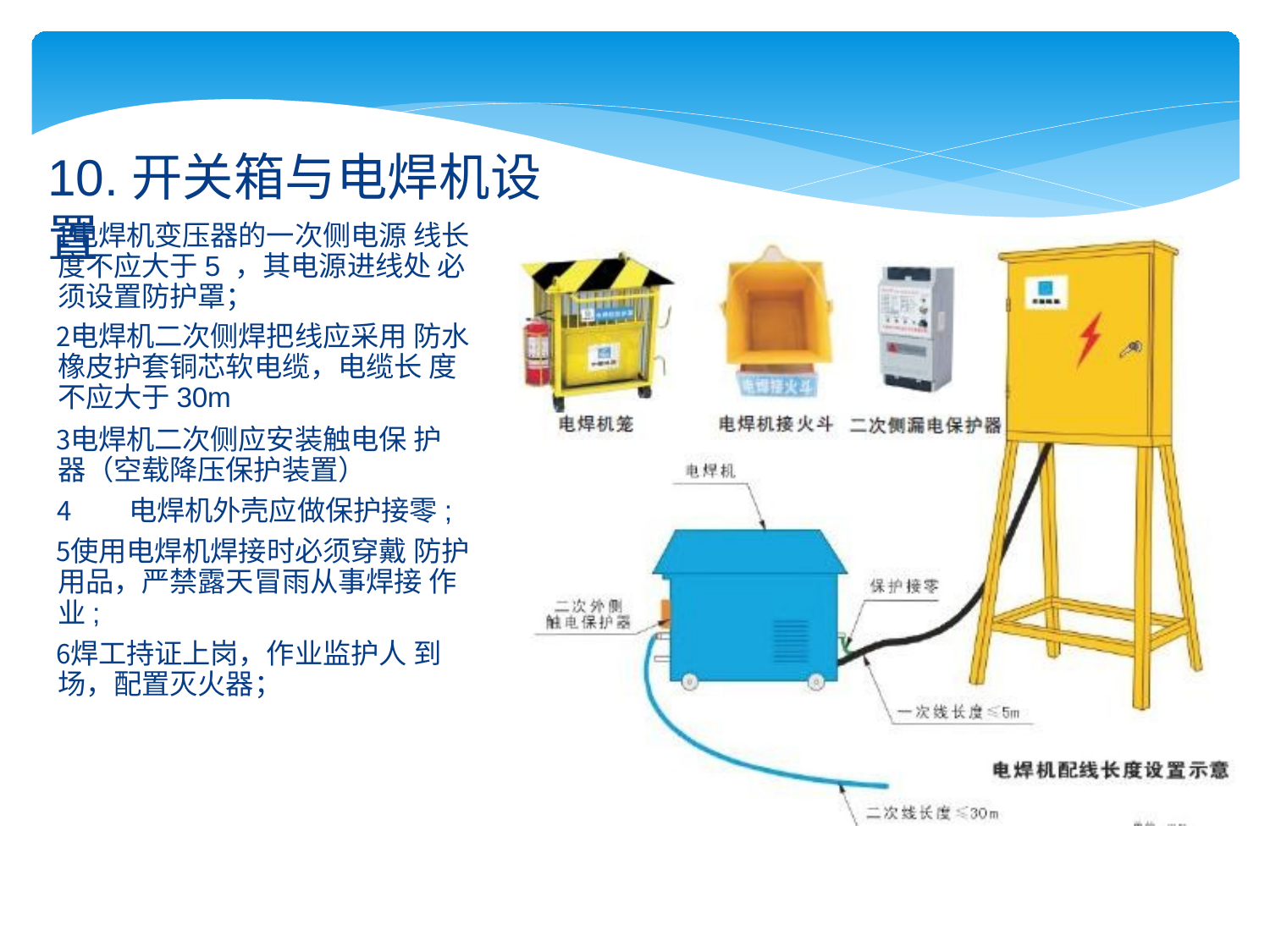

# 10.开关箱与电焊机设置
电焊机变压器的一次侧电源 线长度不应大于5 ，其电源进线处 必须设置防护罩；
电焊机二次侧焊把线应采用 防水橡皮护套铜芯软电缆，电缆长 度不应大于30m
电焊机二次侧应安装触电保 护器（空载降压保护装置）
电焊机外壳应做保护接零;
使用电焊机焊接时必须穿戴 防护用品，严禁露天冒雨从事焊接 作业;
焊工持证上岗，作业监护人 到场，配置灭火器；